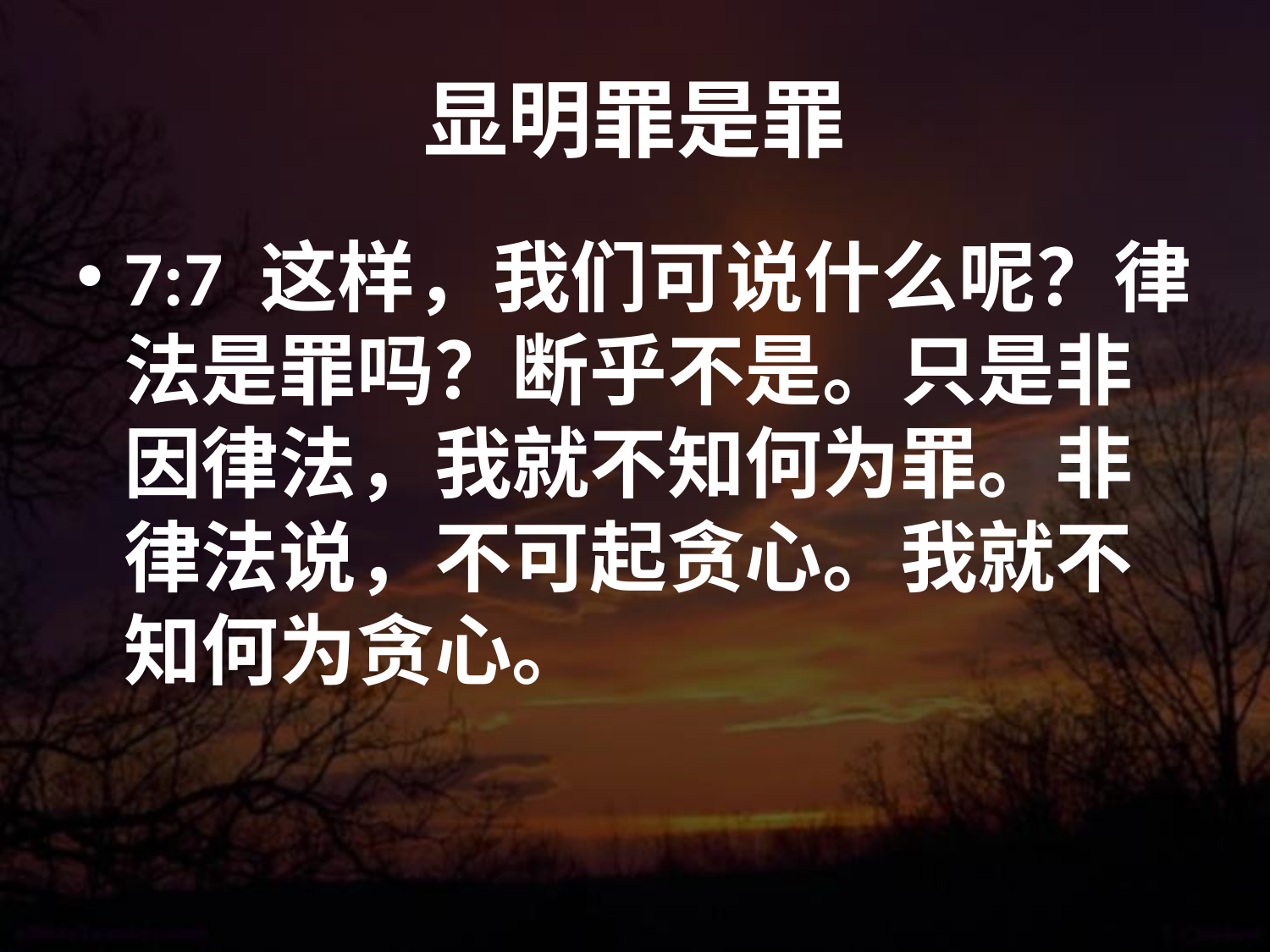

# 显明罪是罪
7:7 这样，我们可说什么呢？律法是罪吗？断乎不是。只是非因律法，我就不知何为罪。非律法说，不可起贪心。我就不知何为贪心。